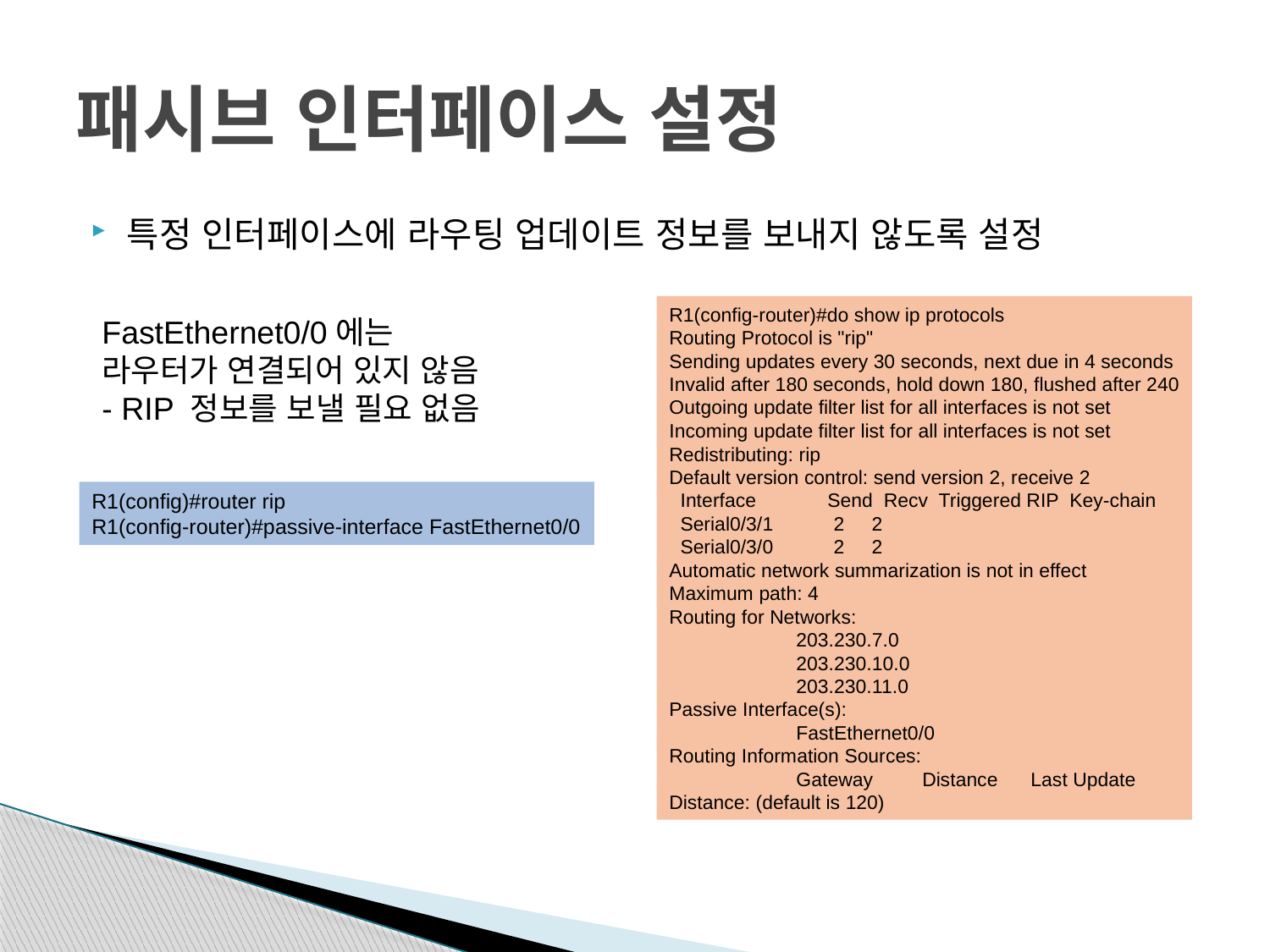

# 패시브 인터페이스 설정
특정 인터페이스에 라우팅 업데이트 정보를 보내지 않도록 설정
R1(config-router)#do show ip protocols
Routing Protocol is "rip"
Sending updates every 30 seconds, next due in 4 seconds
Invalid after 180 seconds, hold down 180, flushed after 240
Outgoing update filter list for all interfaces is not set
Incoming update filter list for all interfaces is not set
Redistributing: rip
Default version control: send version 2, receive 2
  Interface             Send  Recv  Triggered RIP  Key-chain
  Serial0/3/1           2     2
  Serial0/3/0           2     2
Automatic network summarization is not in effect
Maximum path: 4
Routing for Networks:
	203.230.7.0
	203.230.10.0
	203.230.11.0
Passive Interface(s):
	FastEthernet0/0
Routing Information Sources:
	Gateway         Distance      Last Update
Distance: (default is 120)
FastEthernet0/0에는
라우터가 연결되어 있지 않음
- RIP 정보를 보낼 필요 없음
R1(config)#router rip
R1(config-router)#passive-interface FastEthernet0/0